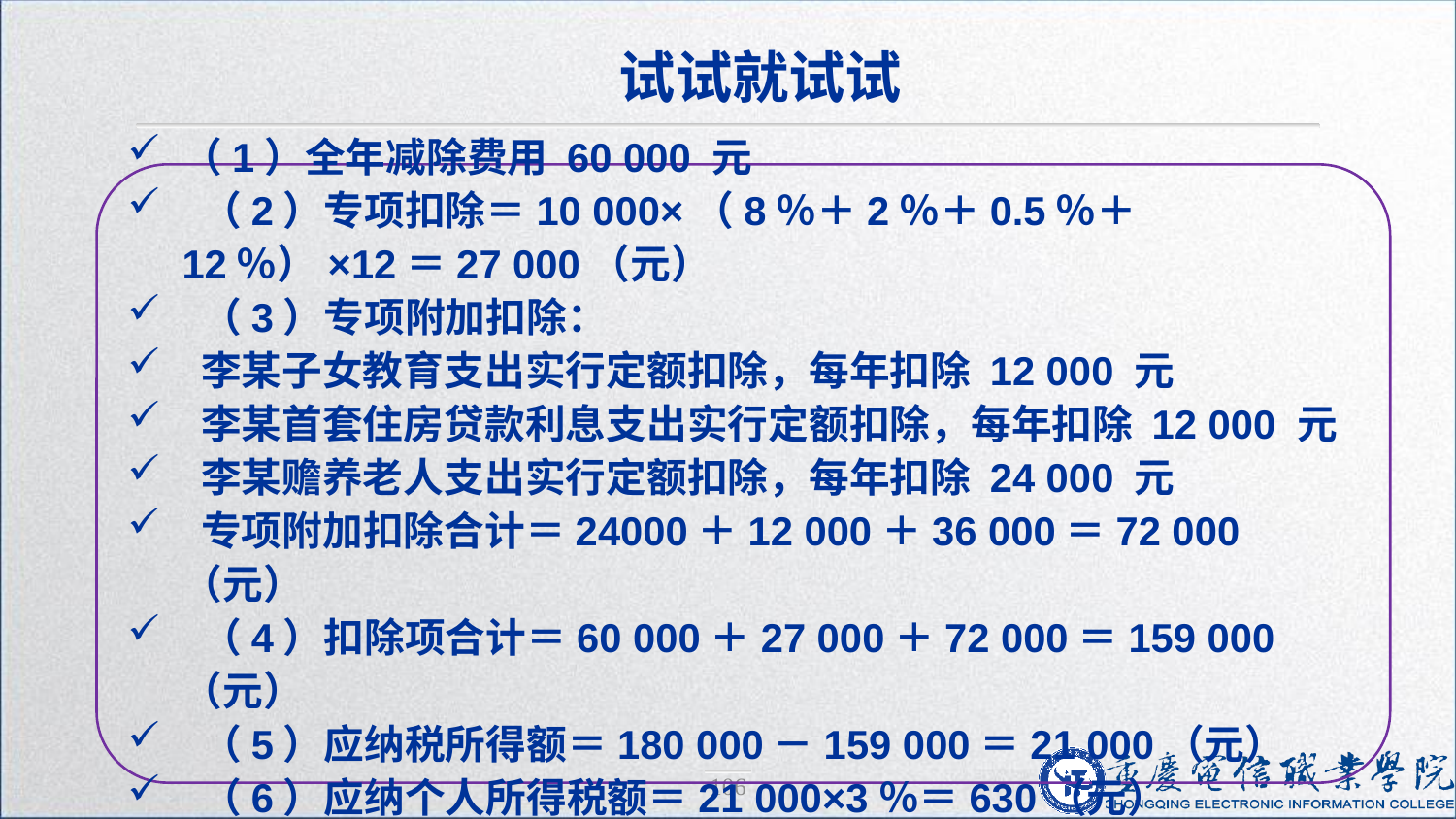

试试就试试
（1）全年减除费用 60 000 元
 （2）专项扣除＝10 000×（8％＋2％＋0.5％＋12％）×12＝27 000（元）
 （3）专项附加扣除：
 李某子女教育支出实行定额扣除，每年扣除 12 000 元
 李某首套住房贷款利息支出实行定额扣除，每年扣除 12 000 元
 李某赡养老人支出实行定额扣除，每年扣除 24 000 元
 专项附加扣除合计＝24000＋12 000＋36 000＝72 000（元）
 （4）扣除项合计＝60 000＋27 000＋72 000＝159 000（元）
 （5）应纳税所得额＝180 000－159 000＝21 000（元）
 （6）应纳个人所得税额＝21 000×3％＝630（元）
106